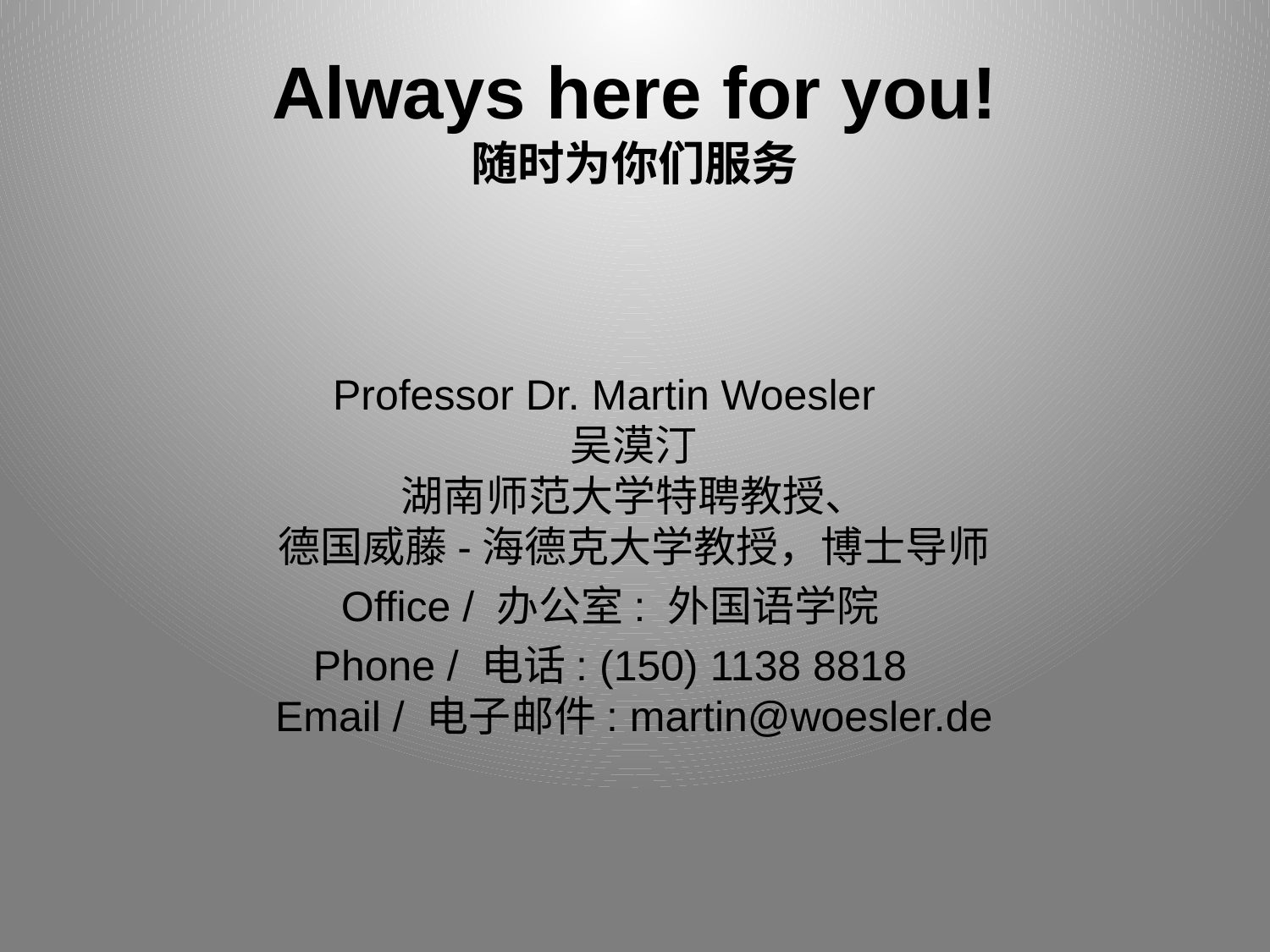

# Always here for you! 随时为你们服务
Professor Dr. Martin Woesler
吴漠汀
湖南师范大学特聘教授、
德国威藤-海德克大学教授，博士导师
Office / 办公室: 外国语学院
Phone / 电话: (150) 1138 8818
Email / 电子邮件: martin@woesler.de